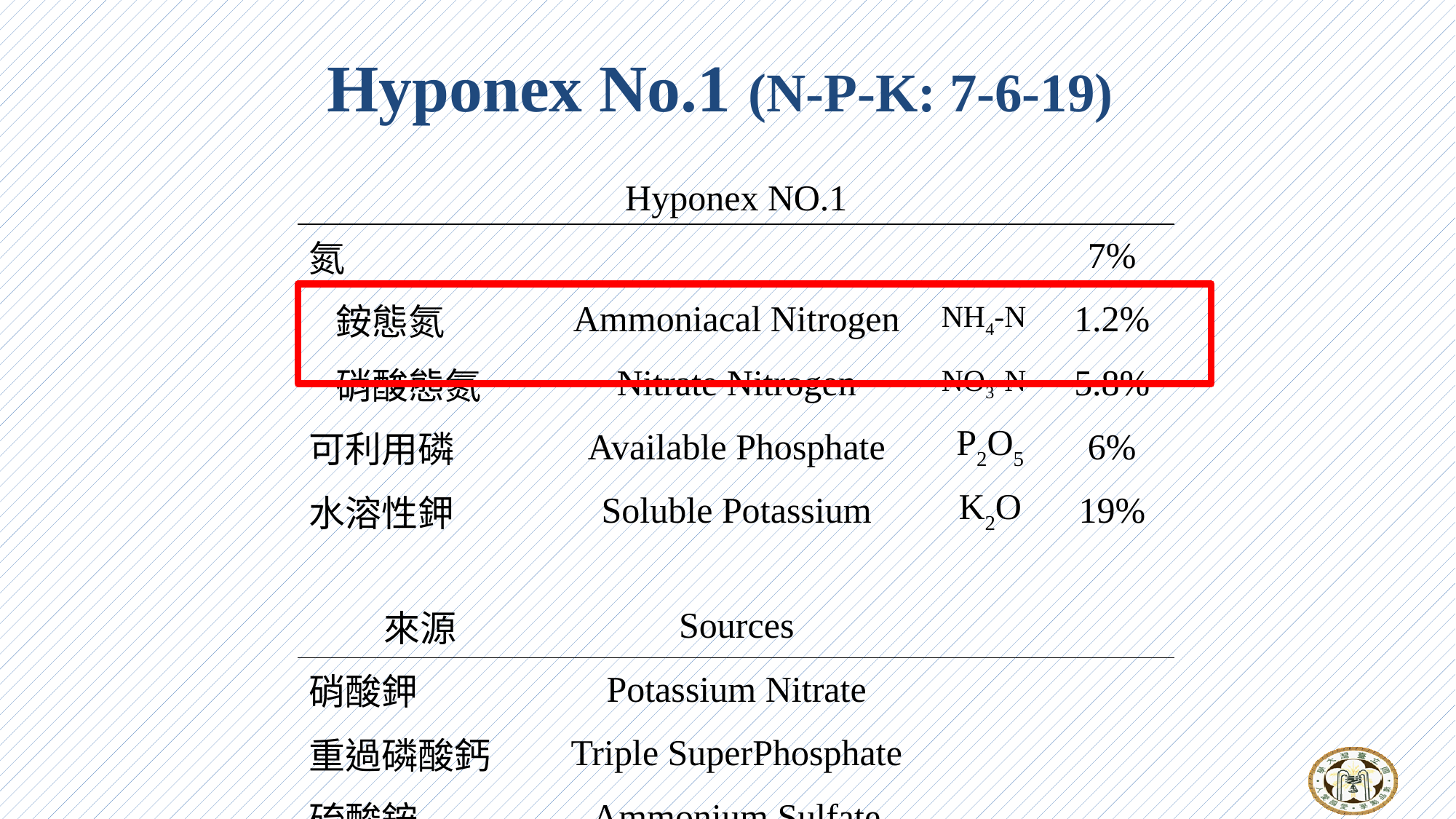

Hyponex No.1 (N-P-K: 7-6-19)
| Hyponex NO.1 |  |  |  |
| --- | --- | --- | --- |
| 氮 |  |  | 7% |
| 銨態氮 | Ammoniacal Nitrogen | NH4-N | 1.2% |
| 硝酸態氮 | Nitrate Nitrogen | NO3-N | 5.8% |
| 可利用磷 | Available Phosphate | P2O5 | 6% |
| 水溶性鉀 | Soluble Potassium | K2O | 19% |
|  |  |  |  |
| 來源 | Sources |  |  |
| 硝酸鉀 | Potassium Nitrate |  |  |
| 重過磷酸鈣 | Triple SuperPhosphate |  |  |
| 硫酸銨 | Ammonium Sulfate |  |  |